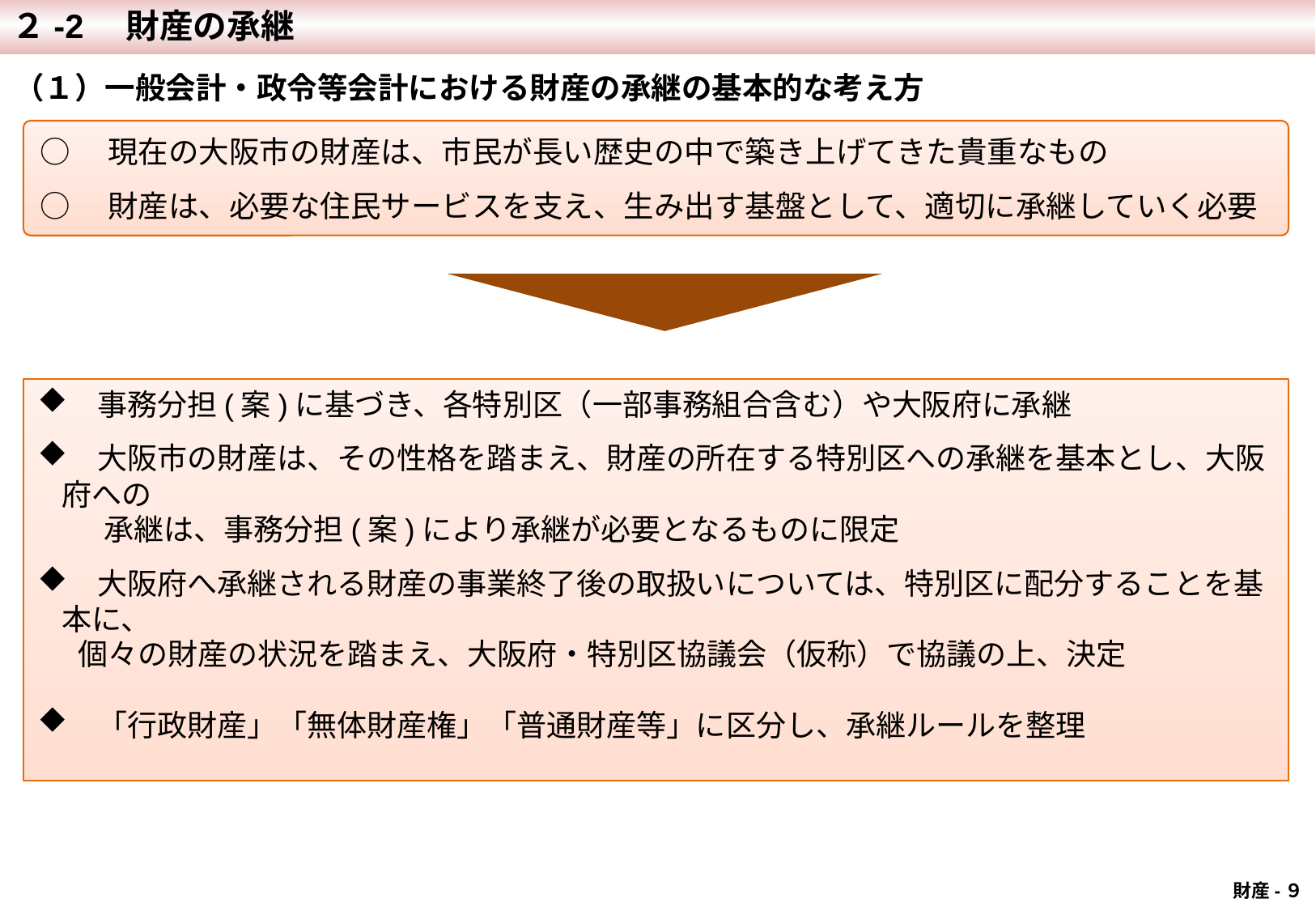

２-2　財産の承継
11
（１）一般会計・政令等会計における財産の承継の基本的な考え方
○　現在の大阪市の財産は、市民が長い歴史の中で築き上げてきた貴重なもの
○　財産は、必要な住民サービスを支え、生み出す基盤として、適切に承継していく必要

　事務分担(案)に基づき、各特別区（一部事務組合含む）や大阪府に承継
　大阪市の財産は、その性格を踏まえ、財産の所在する特別区への承継を基本とし、大阪府への
　　 承継は、事務分担(案)により承継が必要となるものに限定
　大阪府へ承継される財産の事業終了後の取扱いについては、特別区に配分することを基本に、
     個々の財産の状況を踏まえ、大阪府・特別区協議会（仮称）で協議の上、決定
　「行政財産」「無体財産権」「普通財産等」に区分し、承継ルールを整理
財産-９